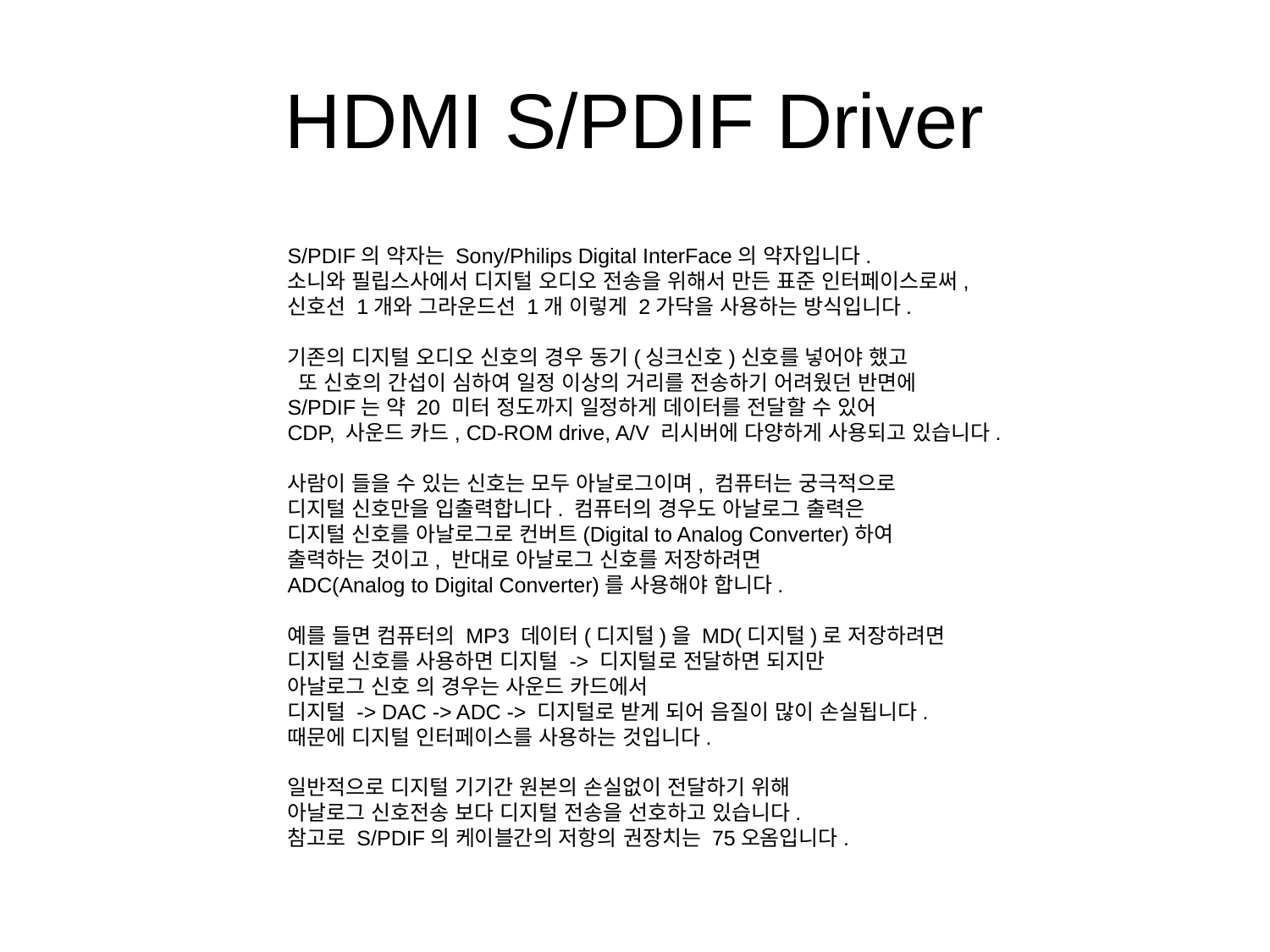

# HDMI S/PDIF Driver
S/PDIF의 약자는 Sony/Philips Digital InterFace의 약자입니다.
소니와 필립스사에서 디지털 오디오 전송을 위해서 만든 표준 인터페이스로써,
신호선 1개와 그라운드선 1개 이렇게 2가닥을 사용하는 방식입니다. 
기존의 디지털 오디오 신호의 경우 동기(싱크신호)신호를 넣어야 했고
 또 신호의 간섭이 심하여 일정 이상의 거리를 전송하기 어려웠던 반면에
S/PDIF는 약 20 미터 정도까지 일정하게 데이터를 전달할 수 있어
CDP, 사운드 카드, CD-ROM drive, A/V 리시버에 다양하게 사용되고 있습니다.
사람이 들을 수 있는 신호는 모두 아날로그이며, 컴퓨터는 궁극적으로
디지털 신호만을 입출력합니다. 컴퓨터의 경우도 아날로그 출력은
디지털 신호를 아날로그로 컨버트(Digital to Analog Converter)하여
출력하는 것이고, 반대로 아날로그 신호를 저장하려면
ADC(Analog to Digital Converter)를 사용해야 합니다. 
예를 들면 컴퓨터의 MP3 데이터(디지털)을 MD(디지털)로 저장하려면
디지털 신호를 사용하면 디지털 -> 디지털로 전달하면 되지만
아날로그 신호 의 경우는 사운드 카드에서
디지털 -> DAC -> ADC -> 디지털로 받게 되어 음질이 많이 손실됩니다.
때문에 디지털 인터페이스를 사용하는 것입니다. 
일반적으로 디지털 기기간 원본의 손실없이 전달하기 위해
아날로그 신호전송 보다 디지털 전송을 선호하고 있습니다. 
참고로 S/PDIF의 케이블간의 저항의 권장치는 75오옴입니다.